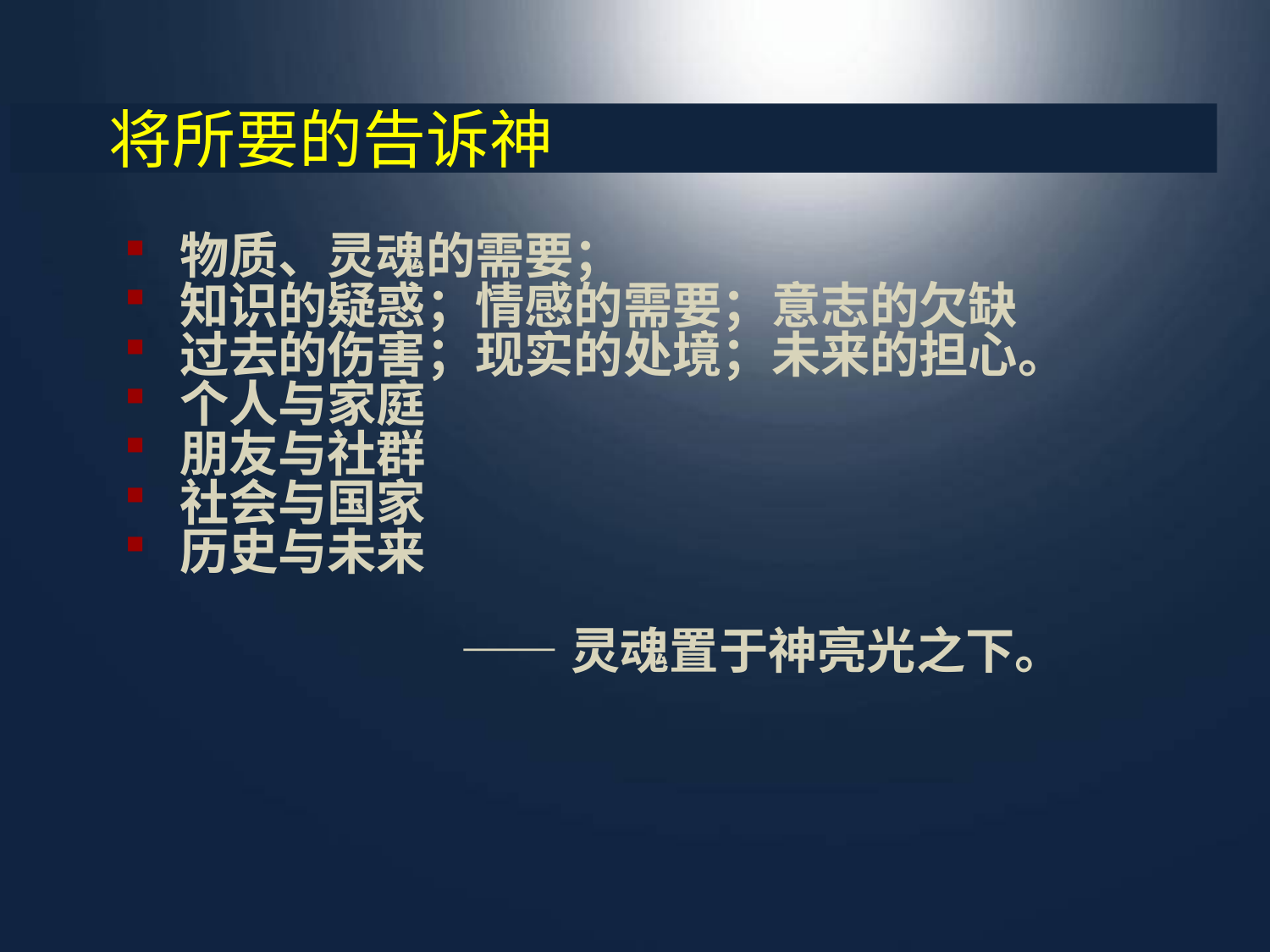

# 将所要的告诉神
 物质、灵魂的需要；
 知识的疑惑；情感的需要；意志的欠缺
 过去的伤害；现实的处境；未来的担心。
 个人与家庭
 朋友与社群
 社会与国家
 历史与未来

                              ——灵魂置于神亮光之下。